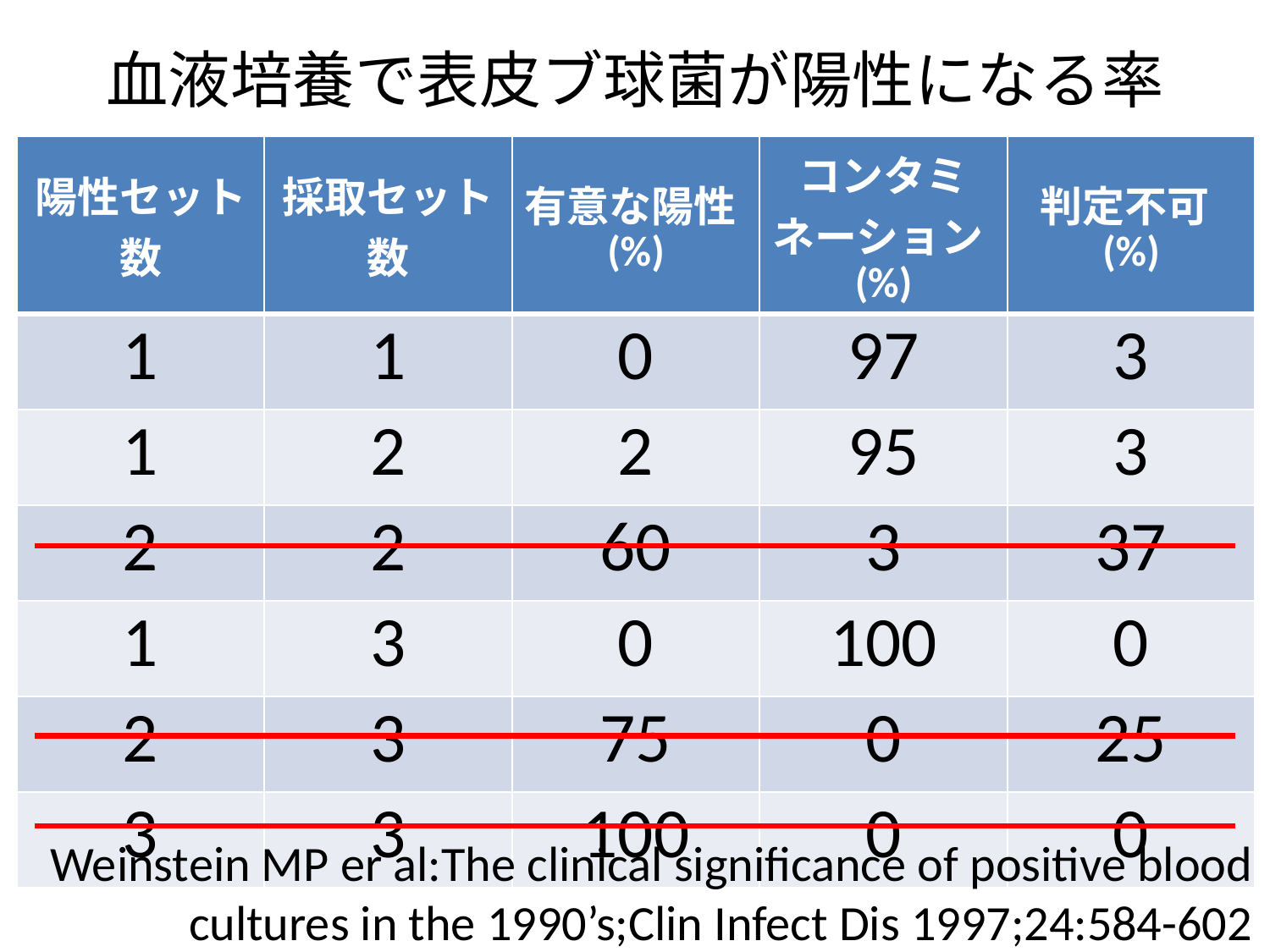

# 血液培養で表皮ブ球菌が陽性になる率
| 陽性セット数 | 採取セット数 | 有意な陽性(%) | コンタミネーション(%) | 判定不可(%) |
| --- | --- | --- | --- | --- |
| 1 | 1 | 0 | 97 | 3 |
| 1 | 2 | 2 | 95 | 3 |
| 2 | 2 | 60 | 3 | 37 |
| 1 | 3 | 0 | 100 | 0 |
| 2 | 3 | 75 | 0 | 25 |
| 3 | 3 | 100 | 0 | 0 |
Weinstein MP er al:The clinical significance of positive blood cultures in the 1990’s;Clin Infect Dis 1997;24:584-602